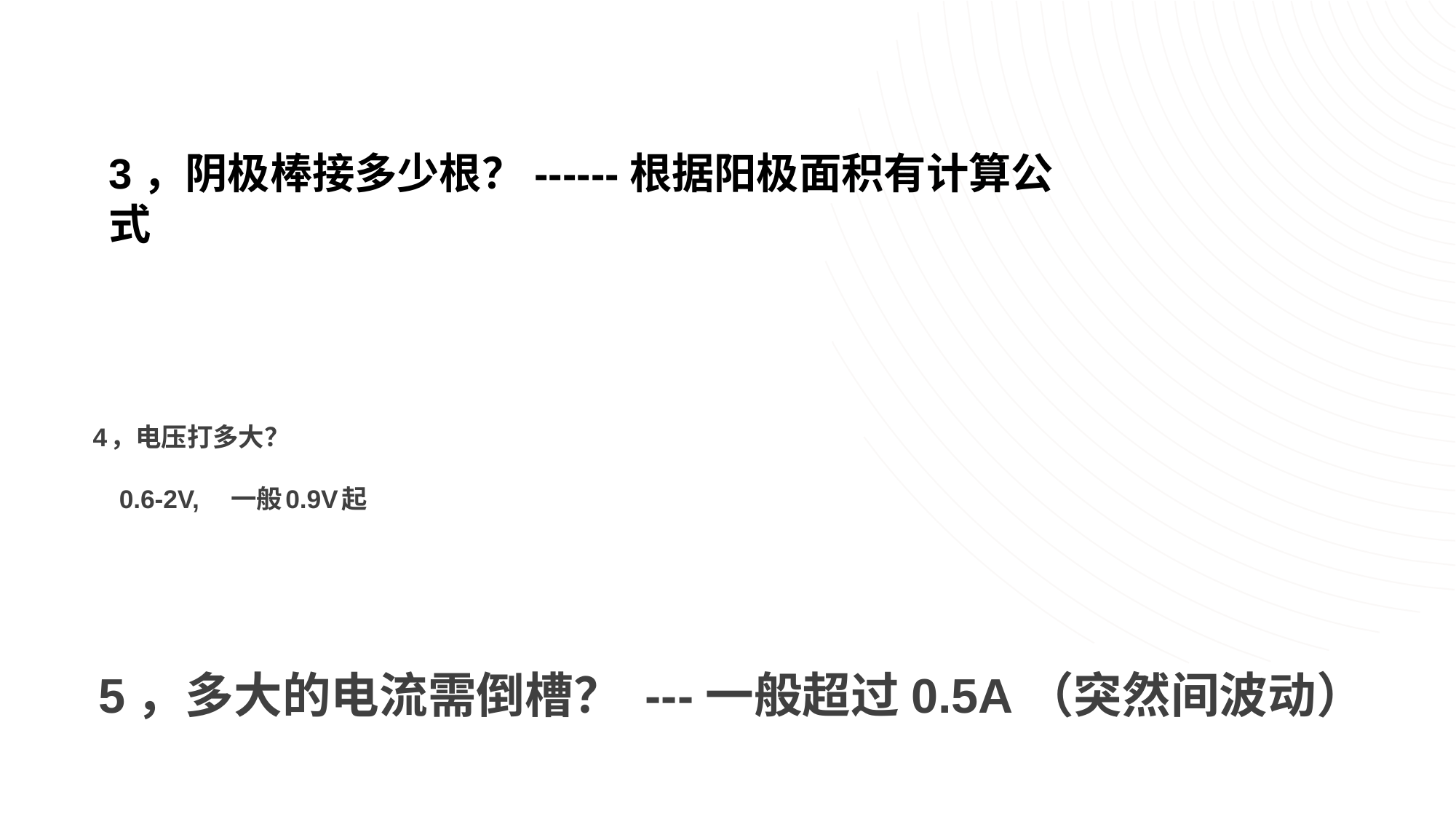

3，阴极棒接多少根？------根据阳极面积有计算公式
# 4，电压打多大？ 0.6-2V,    一般0.9V起
5，多大的电流需倒槽？ ---一般超过0.5A（突然间波动）